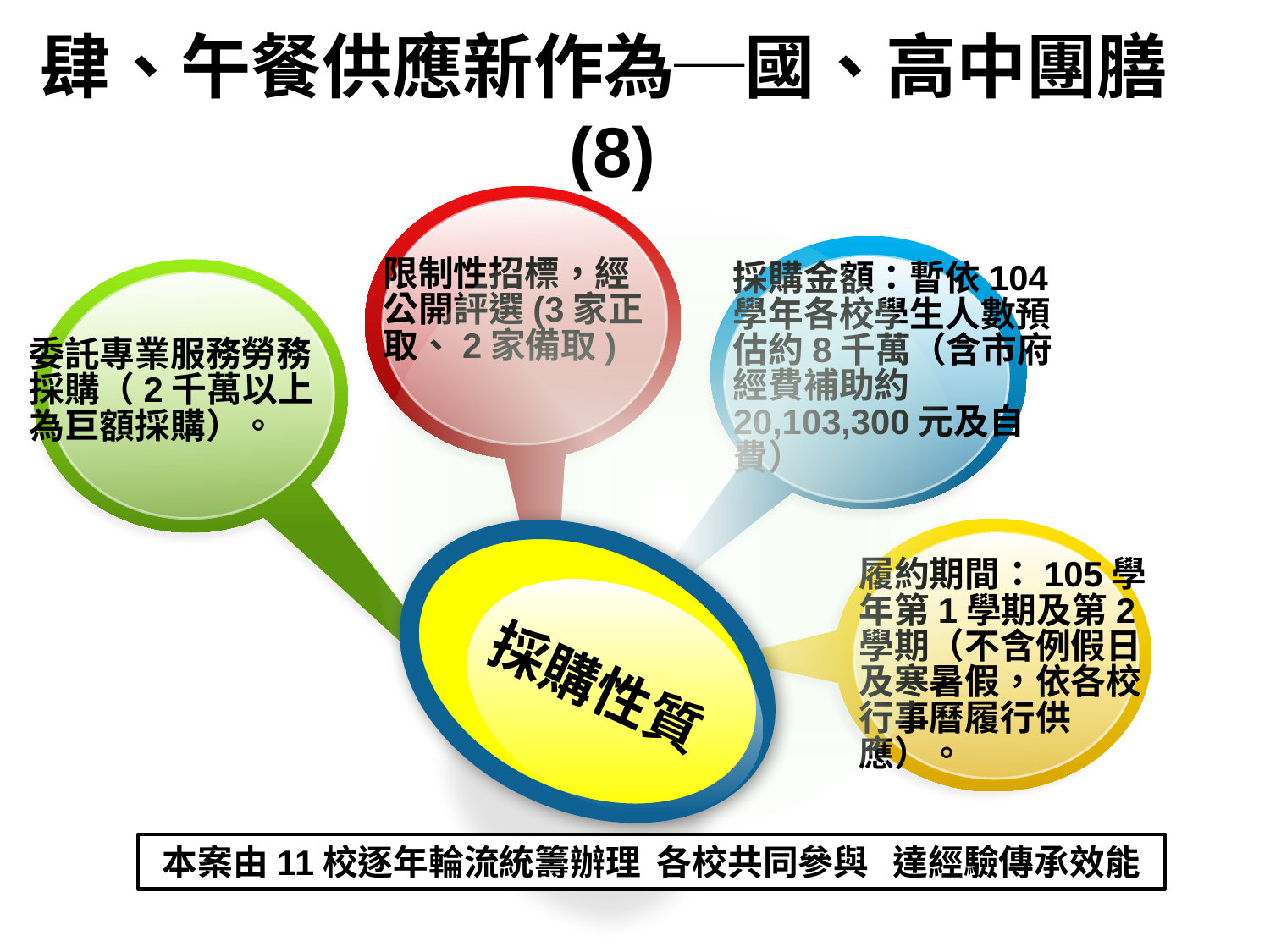

# 肆、午餐供應新作為─國、高中團膳(8)

限制性招標，經公開評選(3家正取、2家備取)

採購性質

採購金額：暫依104學年各校學生人數預估約8千萬（含市府經費補助約20,103,300元及自費）

委託專業服務勞務採購（2千萬以上為巨額採購）。

履約期間：105學年第1學期及第2學期（不含例假日及寒暑假，依各校行事曆履行供應）。

本案由11校逐年輪流統籌辦理  各校共同參與   達經驗傳承效能